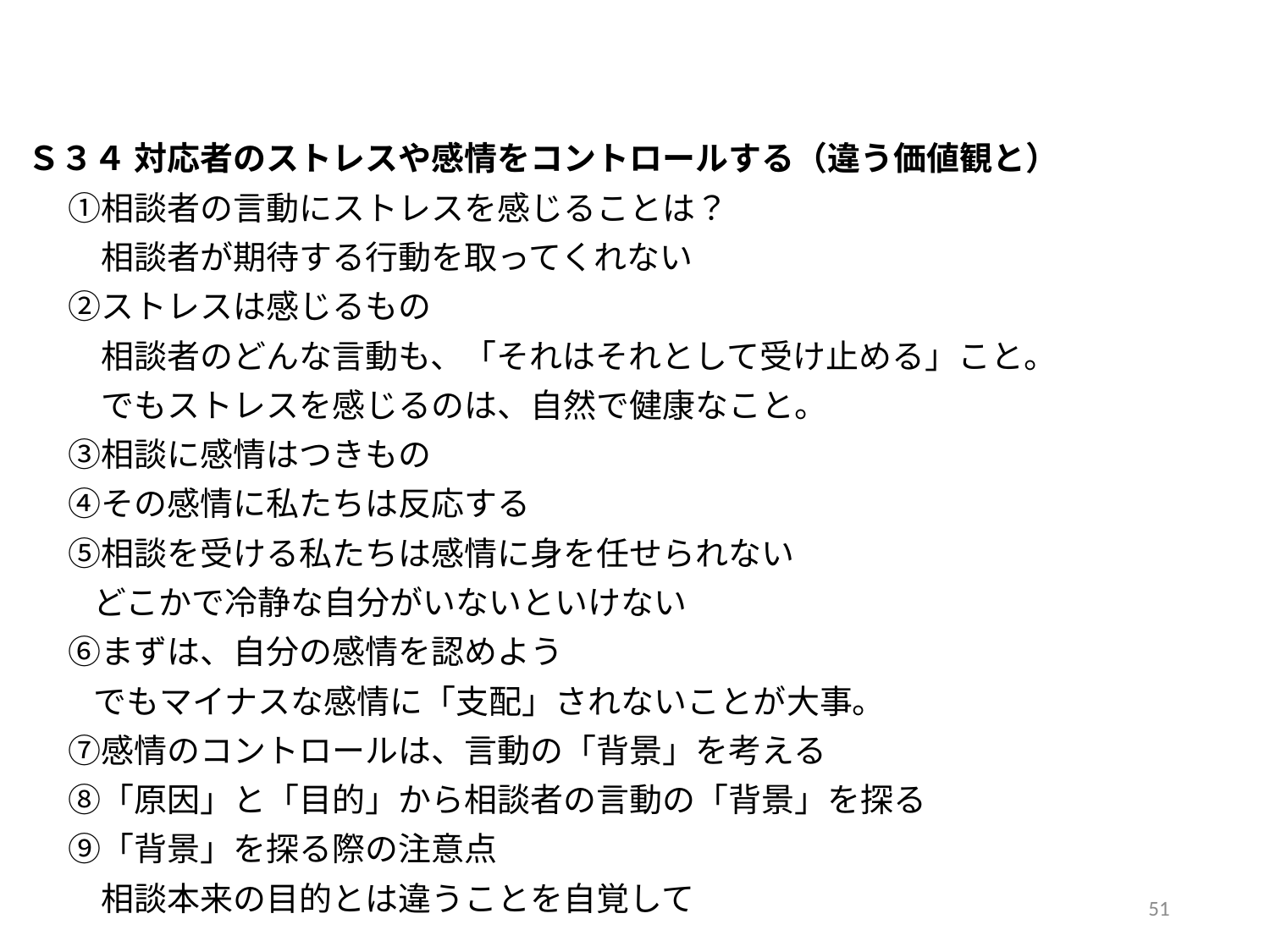

Ｓ３４ 対応者のストレスや感情をコントロールする（違う価値観と）
　 ①相談者の言動にストレスを感じることは？
　　 相談者が期待する行動を取ってくれない
　 ②ストレスは感じるもの
　　 相談者のどんな言動も、「それはそれとして受け止める」こと。
　　 でもストレスを感じるのは、自然で健康なこと。
　 ③相談に感情はつきもの
　 ④その感情に私たちは反応する
　 ⑤相談を受ける私たちは感情に身を任せられない
　　どこかで冷静な自分がいないといけない
　 ⑥まずは、自分の感情を認めよう
　　でもマイナスな感情に「支配」されないことが大事。
　 ⑦感情のコントロールは、言動の「背景」を考える
　 ⑧「原因」と「目的」から相談者の言動の「背景」を探る
　 ⑨「背景」を探る際の注意点
　　 相談本来の目的とは違うことを自覚して

51